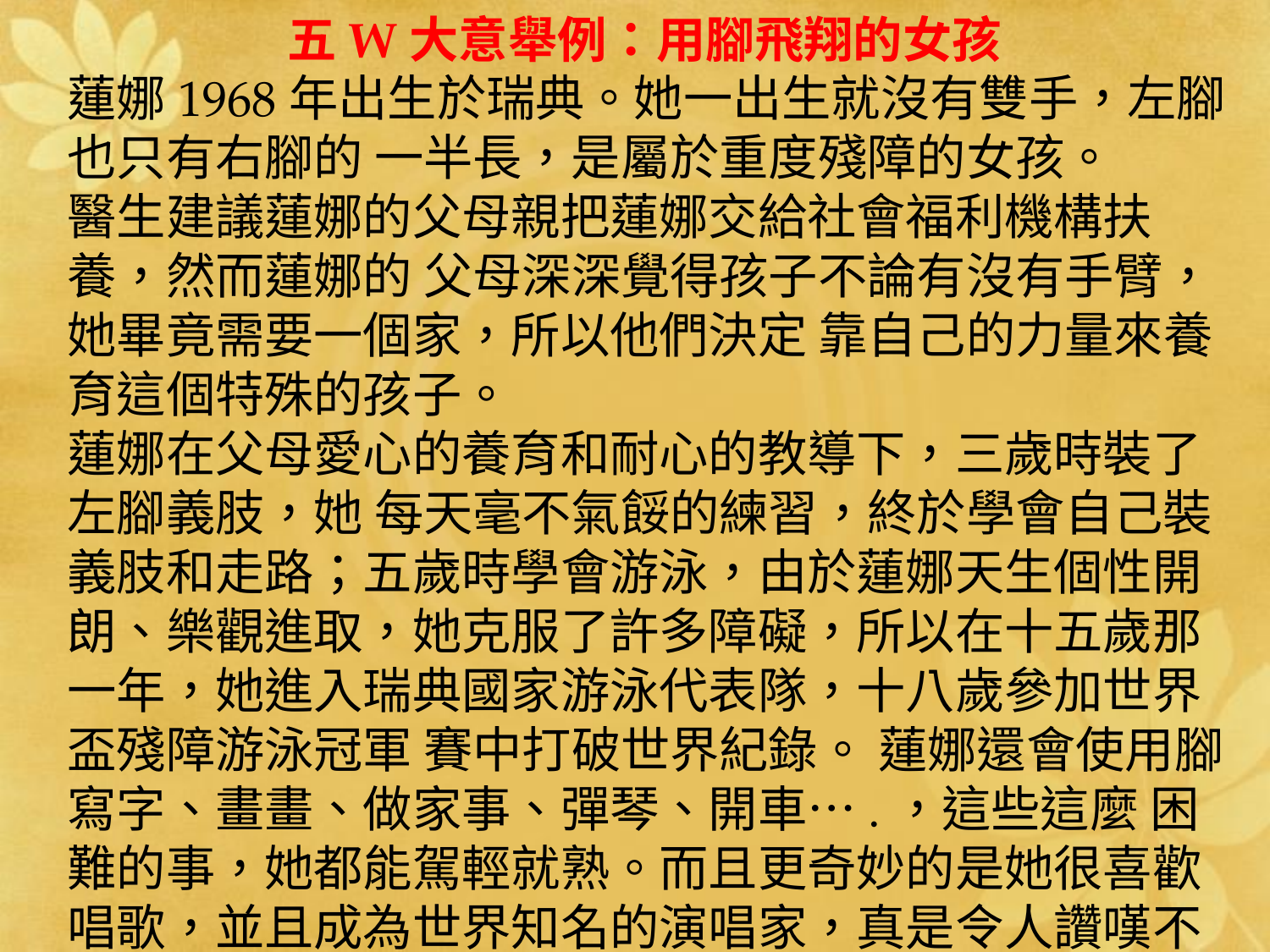

五W大意舉例：用腳飛翔的女孩
蓮娜1968年出生於瑞典。她一出生就沒有雙手，左腳也只有右腳的 一半長，是屬於重度殘障的女孩。
醫生建議蓮娜的父母親把蓮娜交給社會福利機構扶養，然而蓮娜的 父母深深覺得孩子不論有沒有手臂，她畢竟需要一個家，所以他們決定 靠自己的力量來養育這個特殊的孩子。
蓮娜在父母愛心的養育和耐心的教導下，三歲時裝了左腳義肢，她 每天毫不氣餒的練習，終於學會自己裝義肢和走路；五歲時學會游泳，由於蓮娜天生個性開朗、樂觀進取，她克服了許多障礙，所以在十五歲那一年，她進入瑞典國家游泳代表隊，十八歲參加世界盃殘障游泳冠軍 賽中打破世界紀錄。 蓮娜還會使用腳寫字、畫畫、做家事、彈琴、開車….，這些這麼 困難的事，她都能駕輕就熟。而且更奇妙的是她很喜歡唱歌，並且成為世界知名的演唱家，真是令人讚嘆不已。